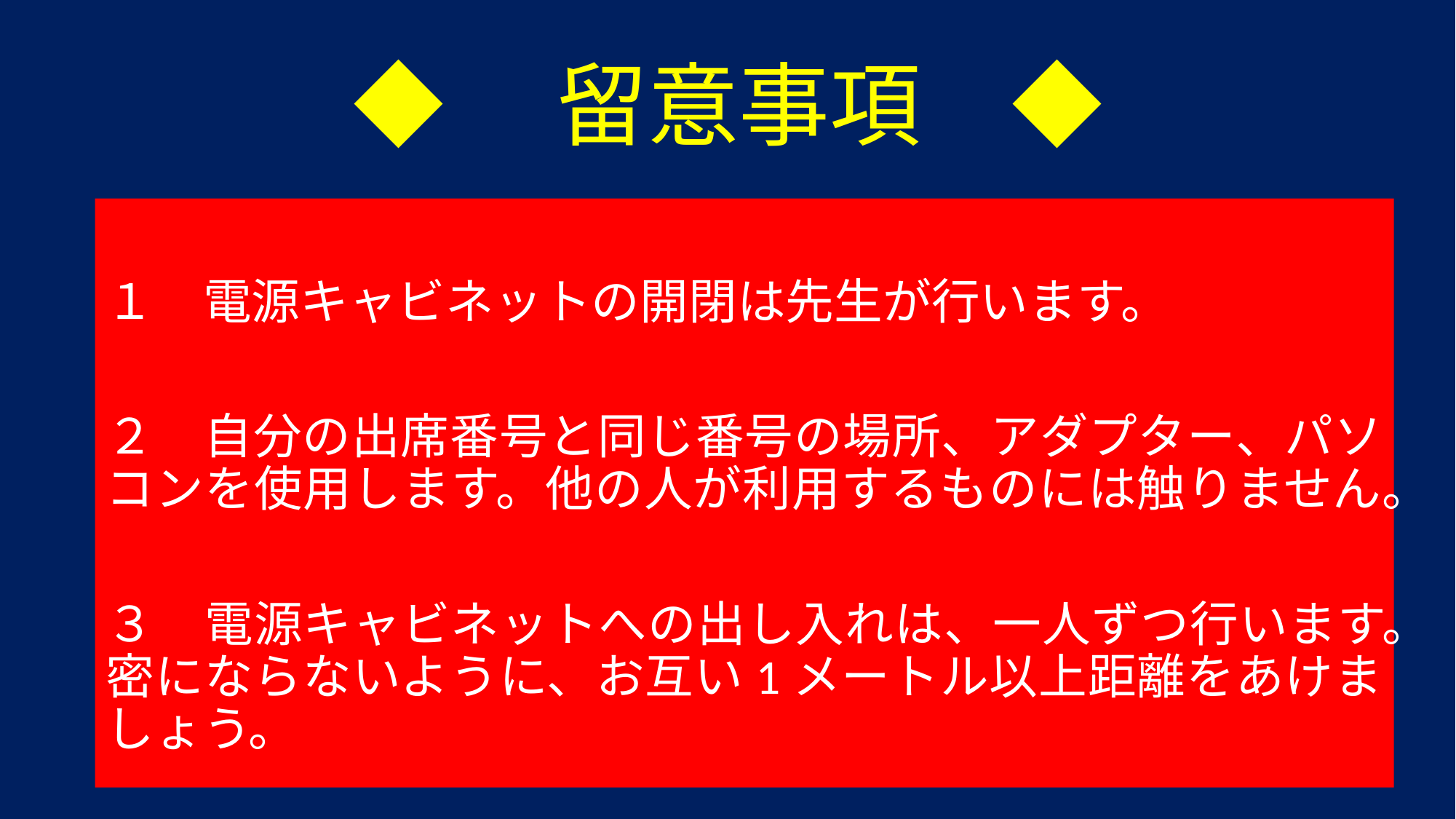

◆　留意事項　◆

１　電源キャビネットの開閉は先生が行います。

２　自分の出席番号と同じ番号の場所、アダプター、パソコンを使用します。他の人が利用するものには触りません。

３　電源キャビネットへの出し入れは、一人ずつ行います。密にならないように、お互い1メートル以上距離をあけましょう。